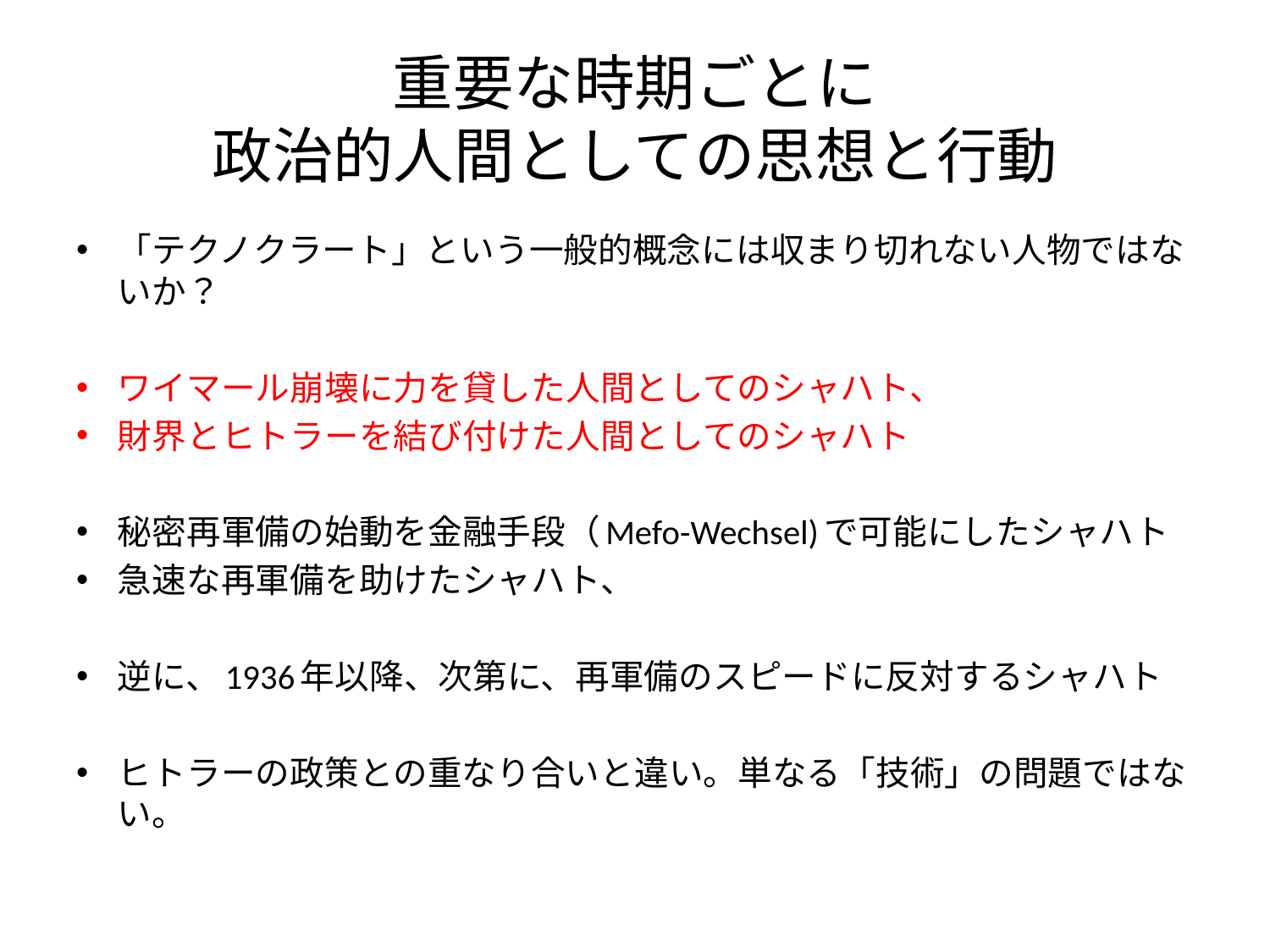

# 重要な時期ごとに 政治的人間としての思想と行動
「テクノクラート」という一般的概念には収まり切れない人物ではないか？

ワイマール崩壊に力を貸した人間としてのシャハト、
財界とヒトラーを結び付けた人間としてのシャハト

秘密再軍備の始動を金融手段（Mefo-Wechsel)で可能にしたシャハト
急速な再軍備を助けたシャハト、

逆に、1936年以降、次第に、再軍備のスピードに反対するシャハト

ヒトラーの政策との重なり合いと違い。単なる「技術」の問題ではない。